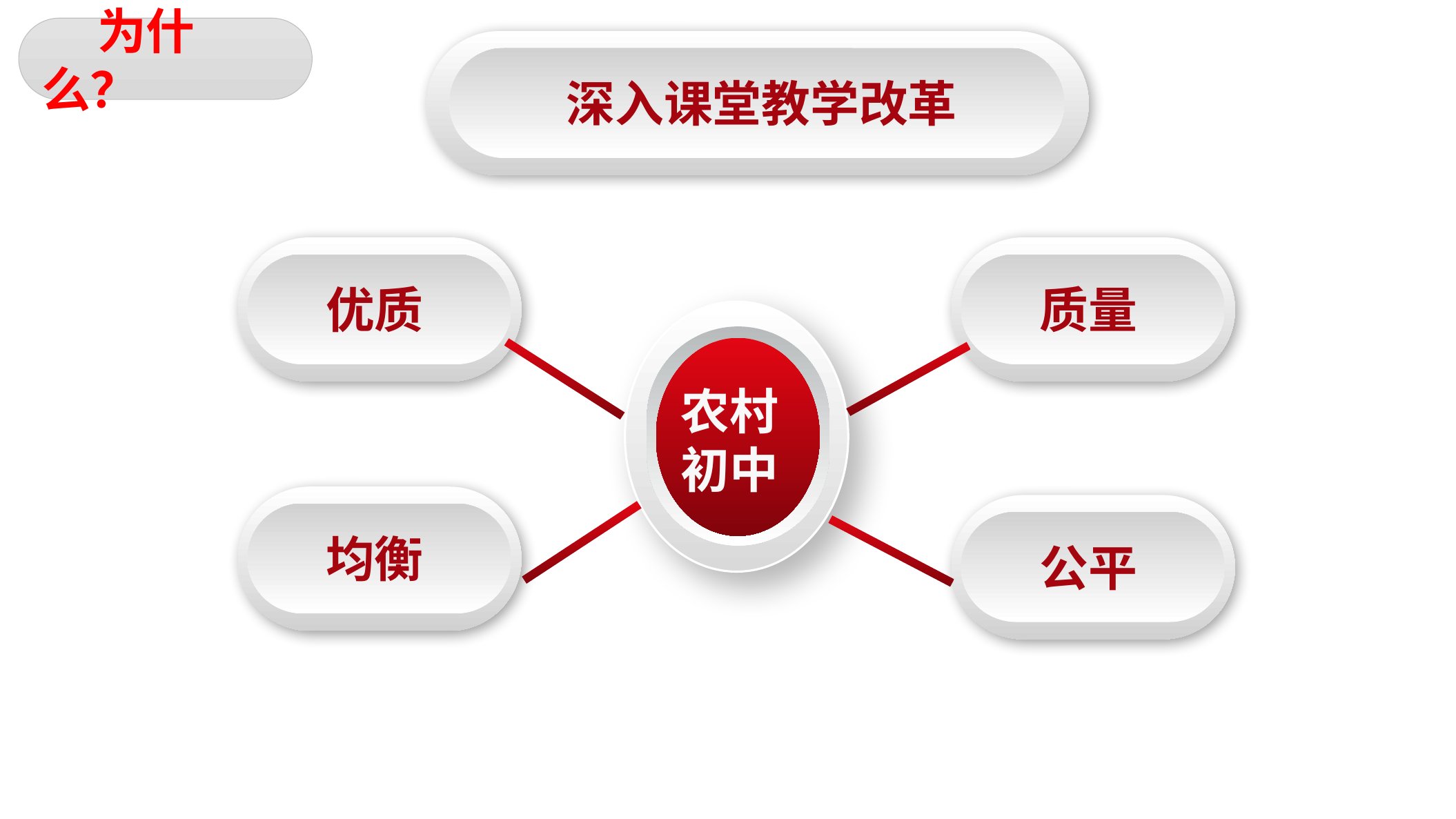

为什么？

      深入课堂教学改革

    优质

    质量

农村
初中

    均衡

    公平